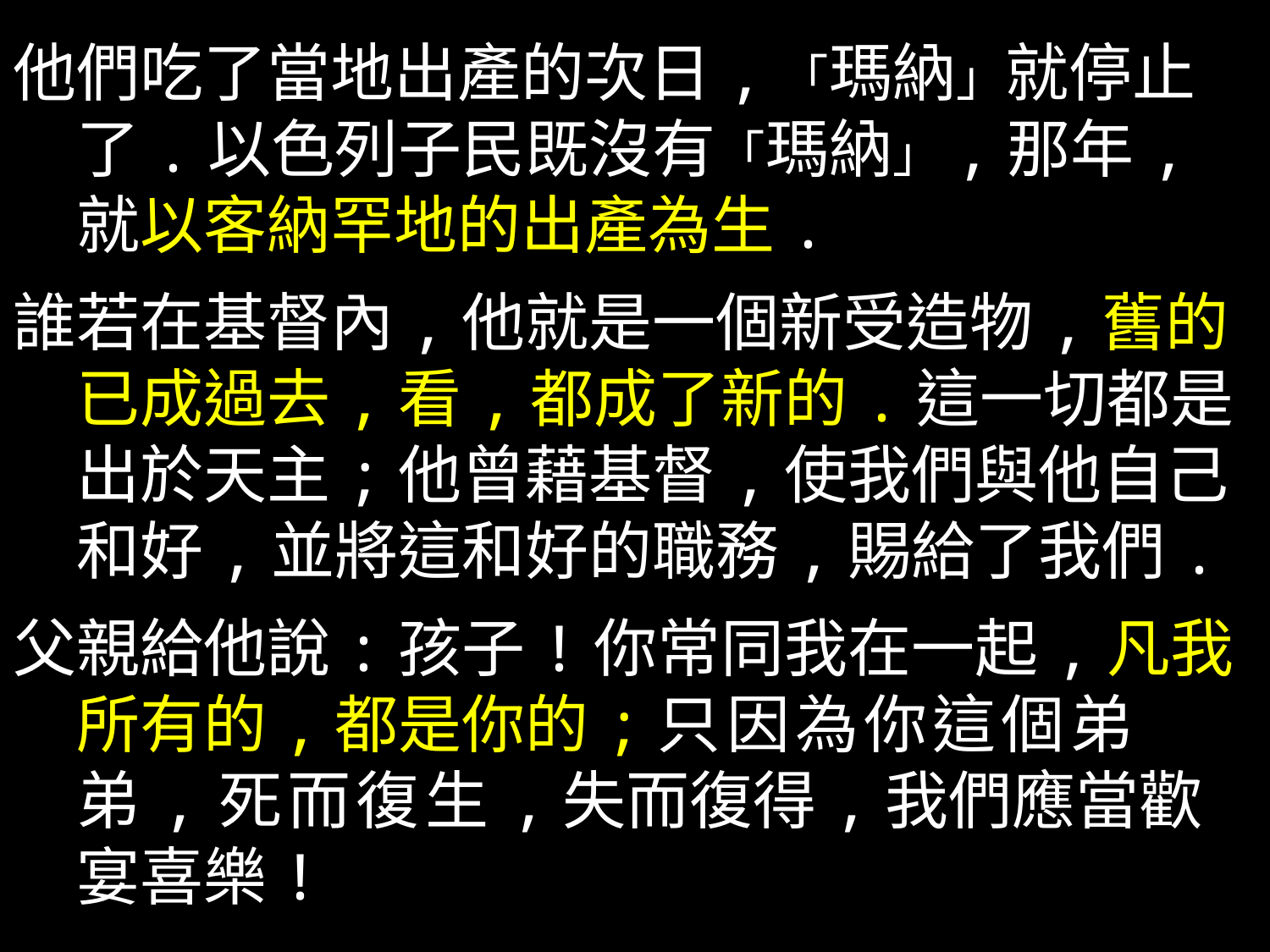

他們吃了當地出產的次日,「瑪納」就停止了.以色列子民既沒有「瑪納」,那年,就以客納罕地的出產為生.
誰若在基督內,他就是一個新受造物,舊的已成過去,看,都成了新的.這一切都是出於天主;他曾藉基督,使我們與他自己和好,並將這和好的職務,賜給了我們.
父親給他說:孩子!你常同我在一起,凡我所有的,都是你的;只因為你這個弟弟,死而復生,失而復得,我們應當歡宴喜樂!